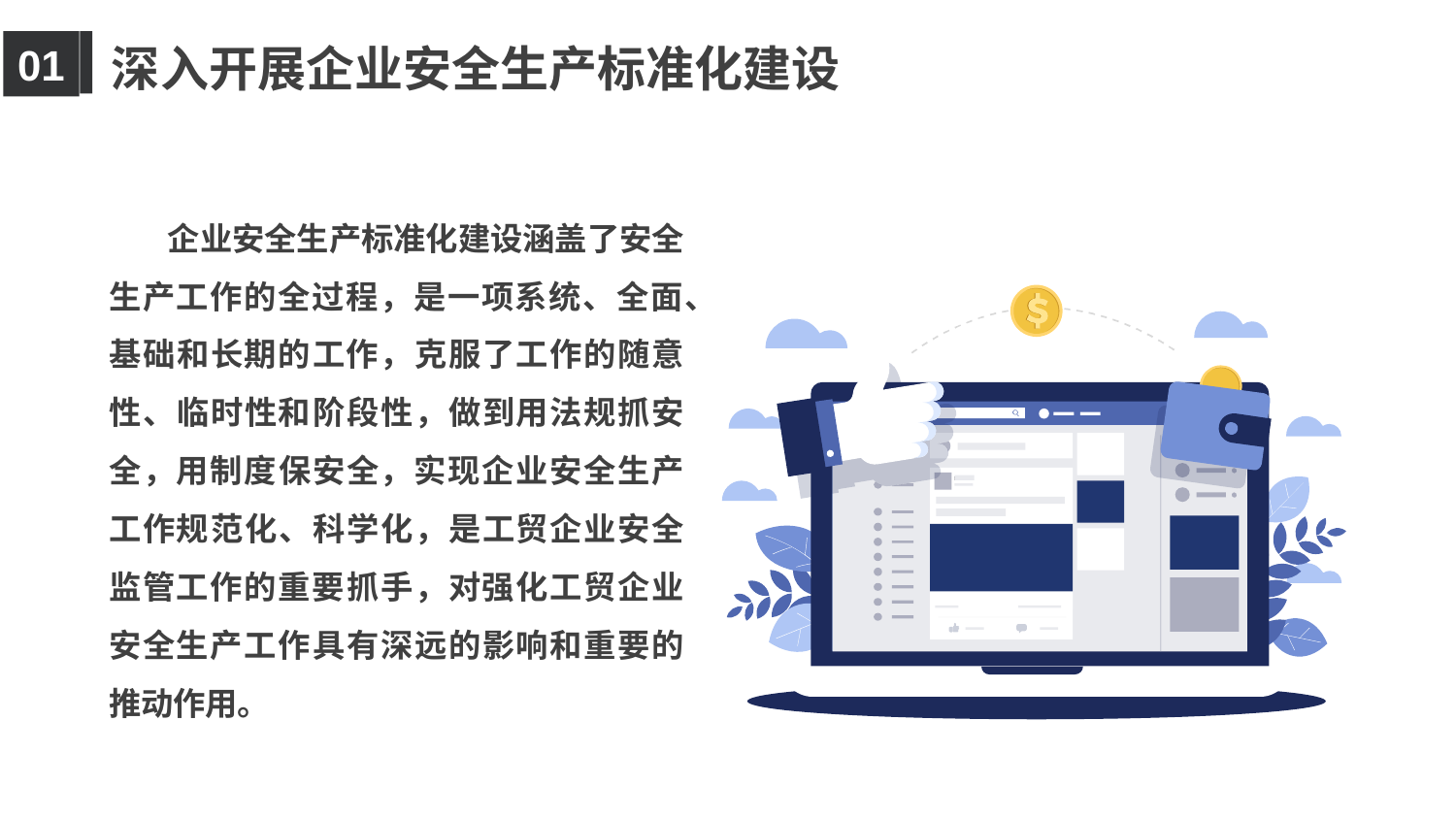

01

深入开展企业安全生产标准化建设
       企业安全生产标准化建设涵盖了安全生产工作的全过程，是一项系统、全面、基础和长期的工作，克服了工作的随意性、临时性和阶段性，做到用法规抓安全，用制度保安全，实现企业安全生产工作规范化、科学化，是工贸企业安全监管工作的重要抓手，对强化工贸企业安全生产工作具有深远的影响和重要的推动作用。